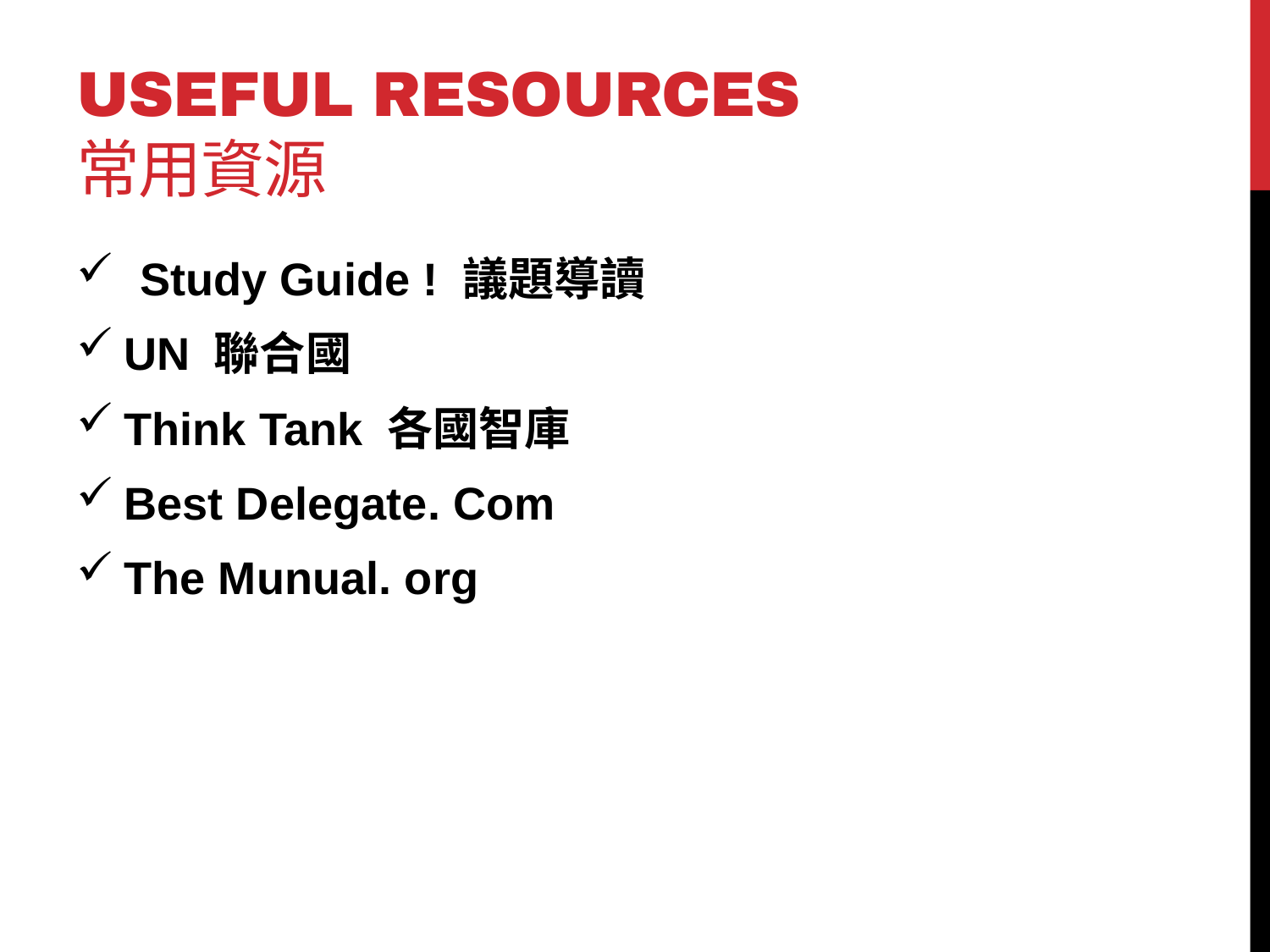

# Useful Resources 常用資源
Study Guide ! 議題導讀
UN 聯合國
Think Tank 各國智庫
Best Delegate. Com
The Munual. org